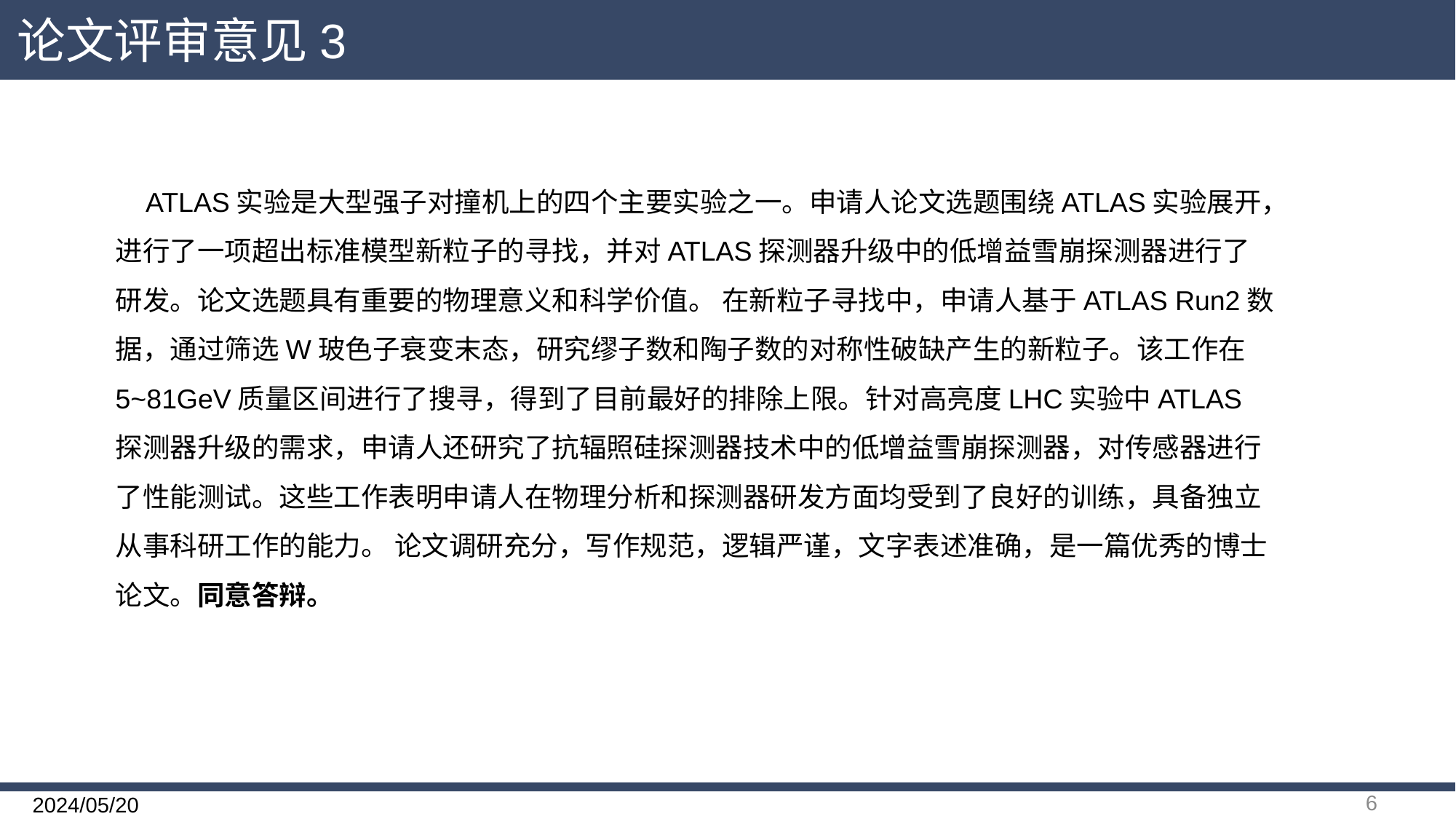

论文评审意见3
ATLAS实验是大型强子对撞机上的四个主要实验之一。申请人论文选题围绕ATLAS实验展开，进行了一项超出标准模型新粒子的寻找，并对ATLAS探测器升级中的低增益雪崩探测器进行了研发。论文选题具有重要的物理意义和科学价值。 在新粒子寻找中，申请人基于ATLAS Run2数据，通过筛选W玻色子衰变末态，研究缪子数和陶子数的对称性破缺产生的新粒子。该工作在5~81GeV质量区间进行了搜寻，得到了目前最好的排除上限。针对高亮度LHC实验中ATLAS探测器升级的需求，申请人还研究了抗辐照硅探测器技术中的低增益雪崩探测器，对传感器进行了性能测试。这些工作表明申请人在物理分析和探测器研发方面均受到了良好的训练，具备独立从事科研工作的能力。 论文调研充分，写作规范，逻辑严谨，文字表述准确，是一篇优秀的博士论文。同意答辩。

6
2024/05/20